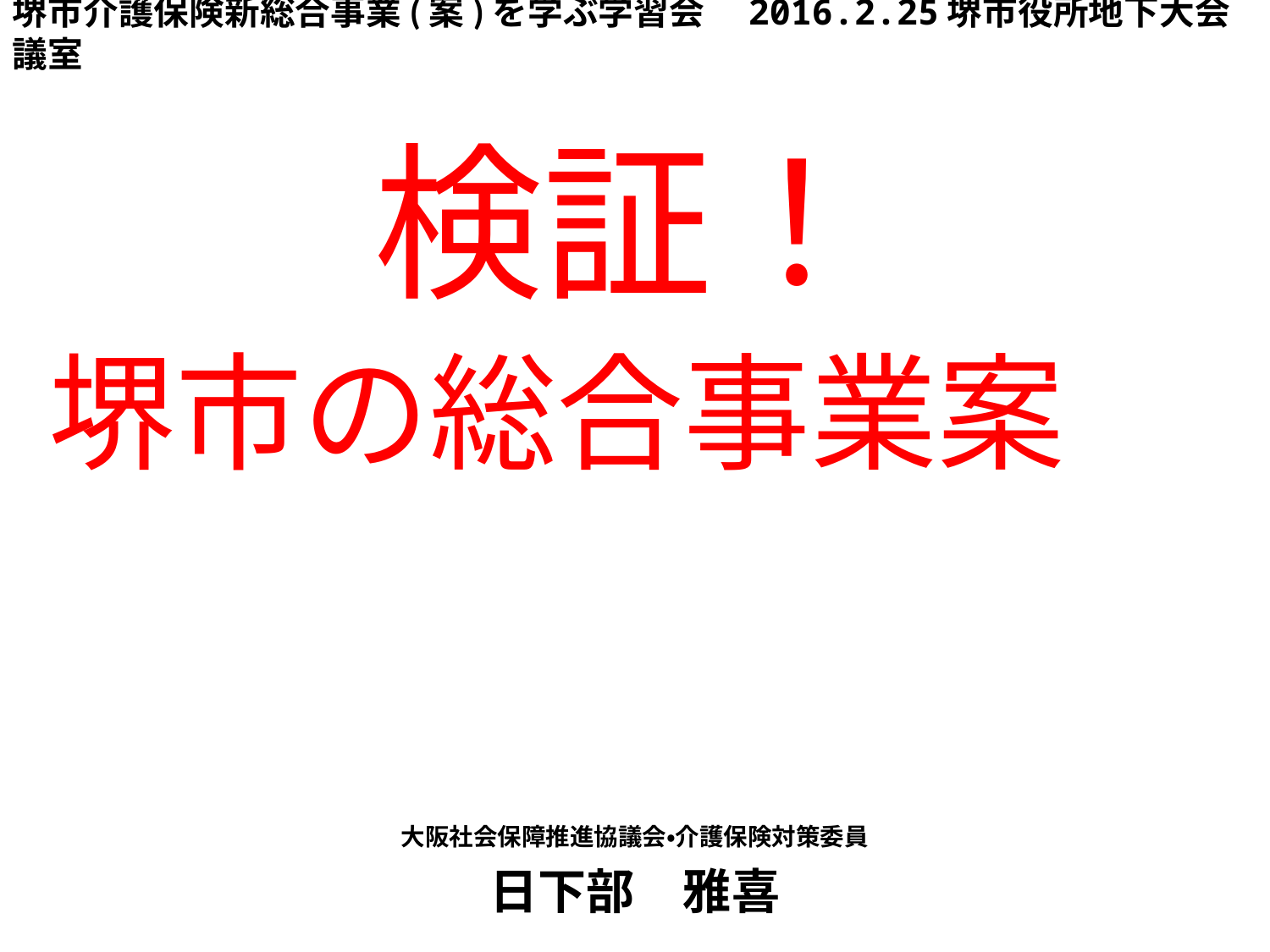

堺市介護保険新総合事業(案)を学ぶ学習会　2016.2.25堺市役所地下大会議室
# 検証！ 堺市の総合事業案

大阪社会保障推進協議会・介護保険対策委員
日下部　雅喜